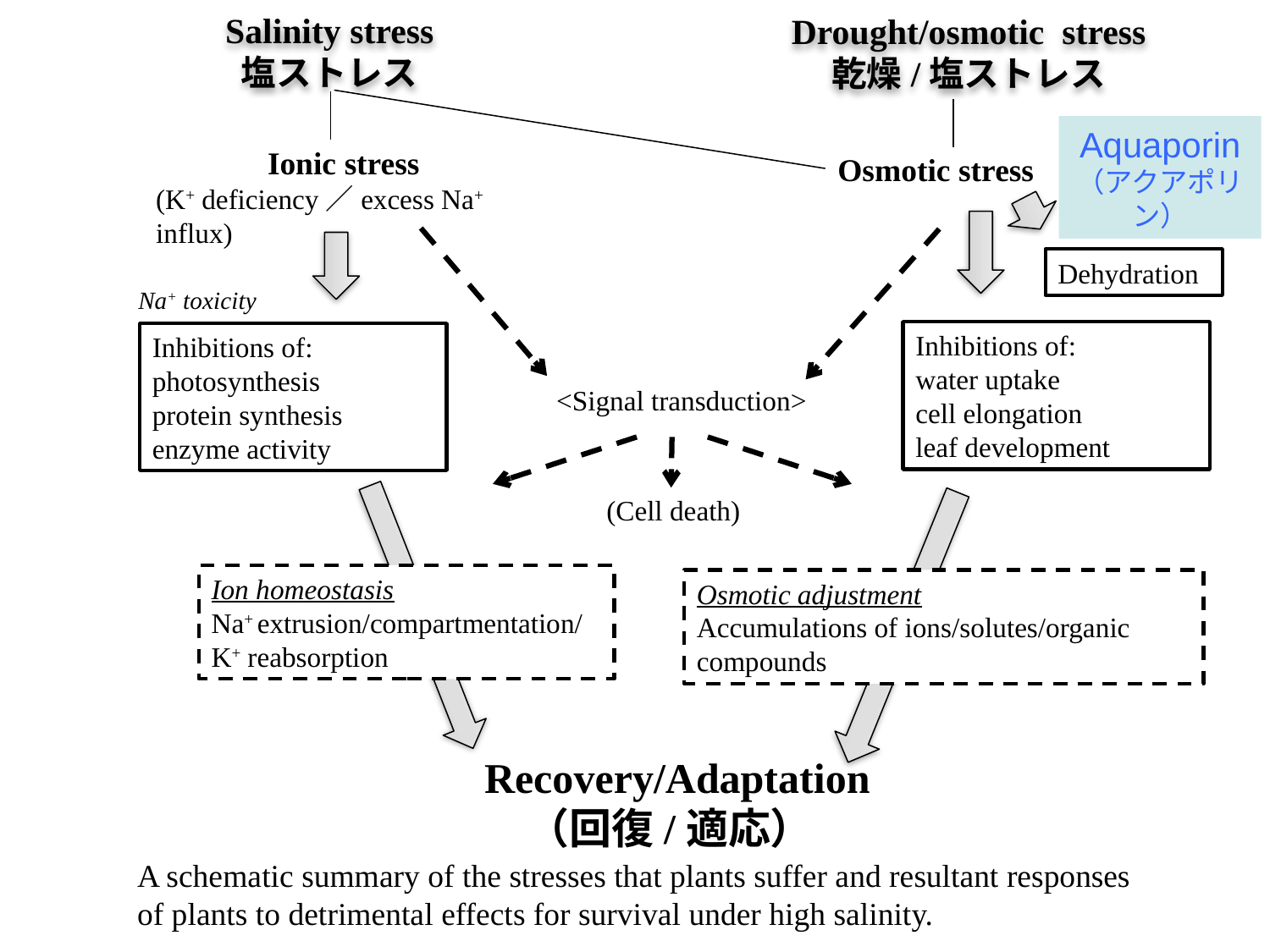

Salinity stress
塩ストレス
Drought/osmotic  stress
乾燥/塩ストレス
Aquaporin
（アクアポリン）
Ionic stress
(K+ deficiency／excess Na+ influx)
Osmotic stress

Dehydration
Na+ toxicity
Inhibitions of:
water uptake
cell elongation
leaf development
Inhibitions of:
photosynthesis
protein synthesis
enzyme activity
<Signal transduction>
(Cell death)
Ion homeostasis
Na+ extrusion/compartmentation/
K+ reabsorption
Osmotic adjustment
Accumulations of ions/solutes/organic compounds

Recovery/Adaptation
　（回復/適応）
A schematic summary of the stresses that plants suffer and resultant responses of plants to detrimental effects for survival under high salinity.